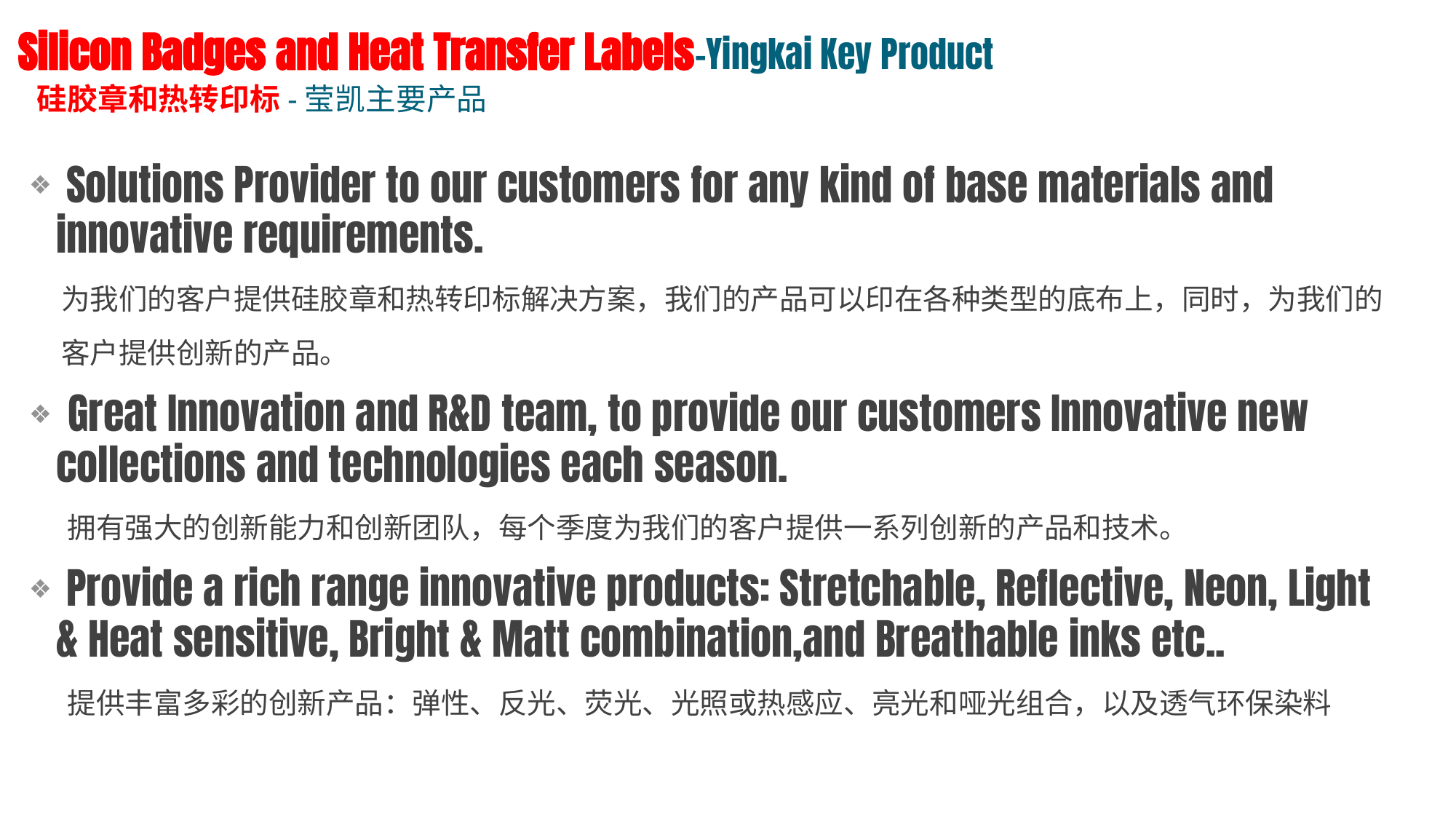

Silicon Badges and Heat Transfer Labels-Yingkai Key Product
 硅胶章和热转印标-莹凯主要产品
 Solutions Provider to our customers for any kind of base materials and innovative requirements.
    为我们的客户提供硅胶章和热转印标解决方案，我们的产品可以印在各种类型的底布上，同时，为我们的
    客户提供创新的产品。
 Great Innovation and R&D team, to provide our customers Innovative new collections and technologies each season.
     拥有强大的创新能力和创新团队，每个季度为我们的客户提供一系列创新的产品和技术。
 Provide a rich range innovative products: Stretchable, Reflective, Neon, Light & Heat sensitive, Bright & Matt combination,and Breathable inks etc..
     提供丰富多彩的创新产品：弹性、反光、荧光、光照或热感应、亮光和哑光组合，以及透气环保染料